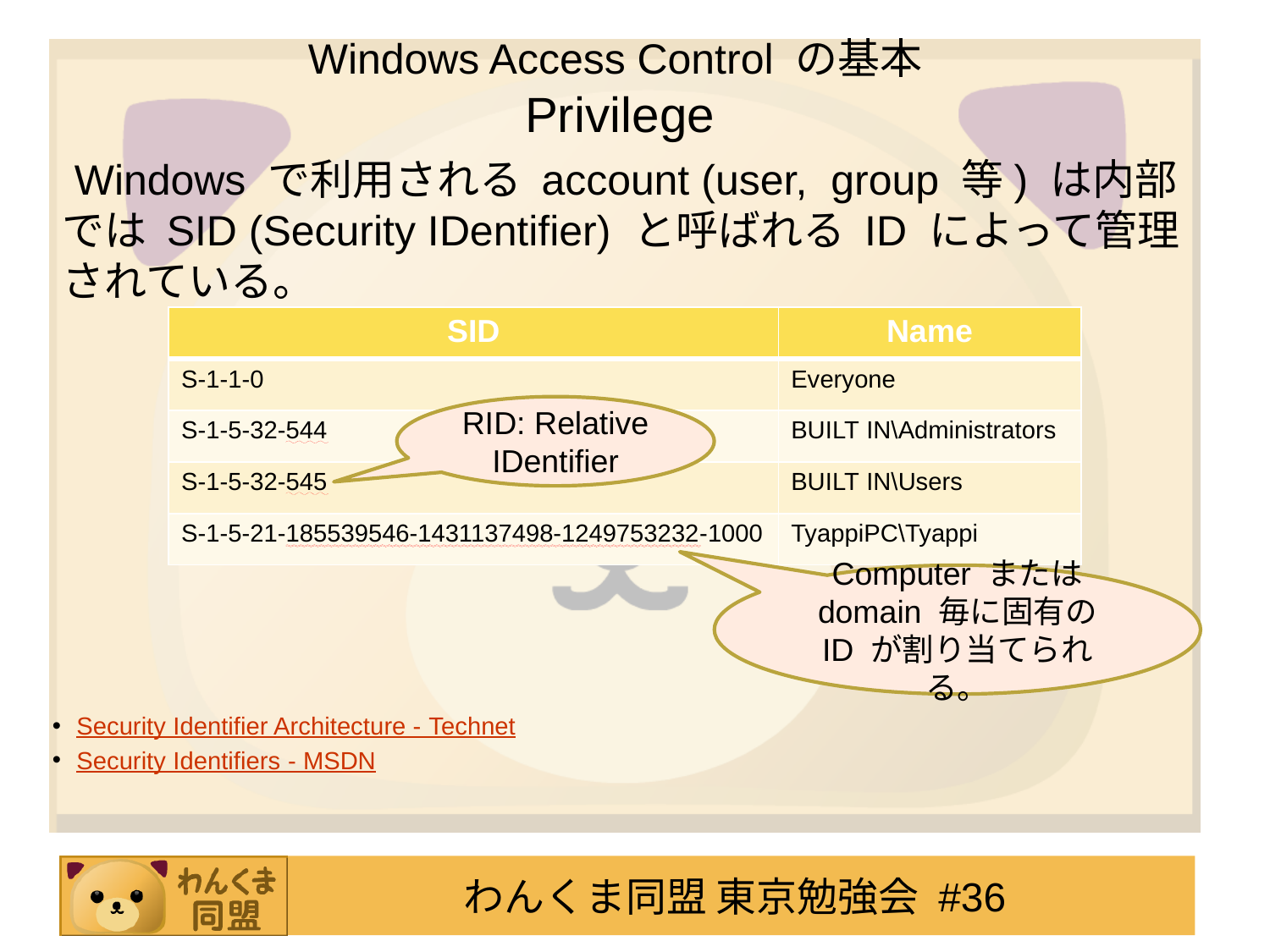

# Windows Access Control の基本 Privilege
Windows で利用される account (user,  group 等) は内部では SID (Security IDentifier) と呼ばれる ID によって管理されている。
| SID | Name |
| --- | --- |
| S-1-1-0 | Everyone |
| S-1-5-32-544 | BUILT IN\Administrators |
| S-1-5-32-545 | BUILT IN\Users |
| S-1-5-21-185539546-1431137498-1249753232-1000 | TyappiPC\Tyappi |
RID: Relative IDentifier
Computer または domain 毎に固有の ID が割り当てられる。
Security Identifier Architecture - Technet
Security Identifiers - MSDN